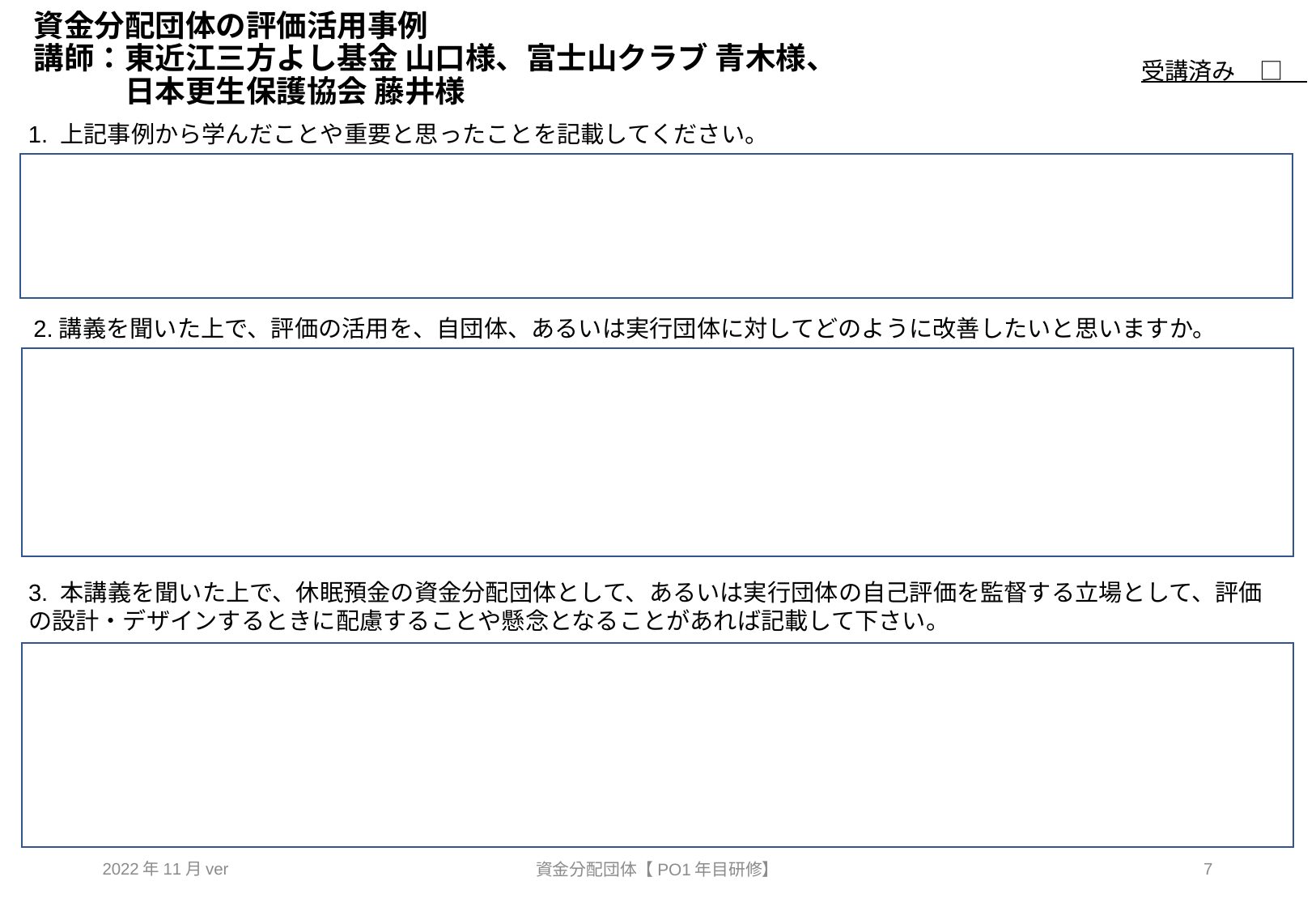

# 資金分配団体の評価活用事例 講師：東近江三方よし基金 山口様、富士山クラブ 青木様、 　　　日本更生保護協会 藤井様
受講済み　□
1. 上記事例から学んだことや重要と思ったことを記載してください。

2.講義を聞いた上で、評価の活用を、自団体、あるいは実行団体に対してどのように改善したいと思いますか。

3. 本講義を聞いた上で、休眠預金の資金分配団体として、あるいは実行団体の自己評価を監督する立場として、評価の設計・デザインするときに配慮することや懸念となることがあれば記載して下さい。

2022年11月ver
資金分配団体【PO1年目研修】
7